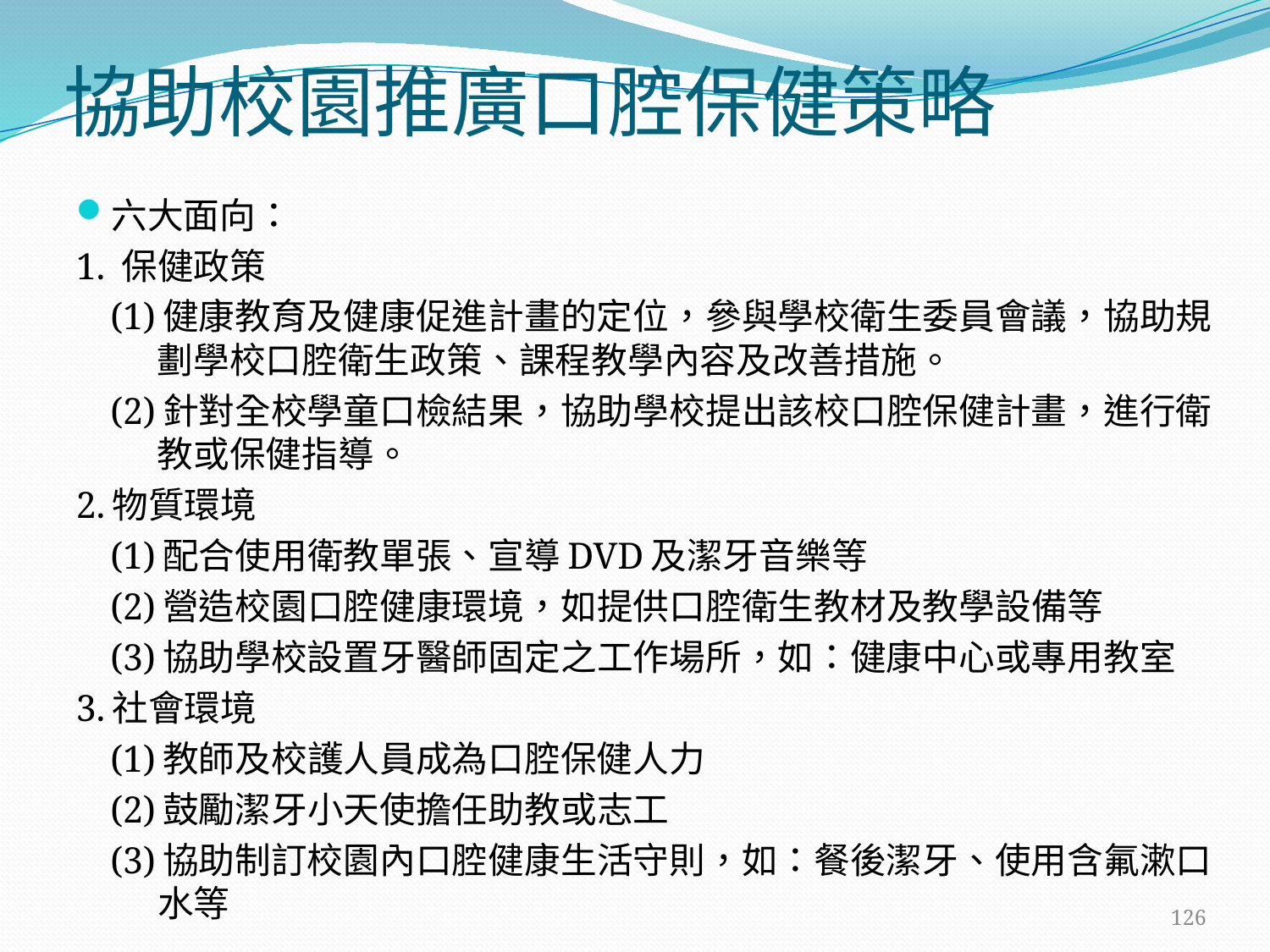

# 協助校園推廣口腔保健策略
六大面向：
1. 保健政策
(1)健康教育及健康促進計畫的定位，參與學校衛生委員會議，協助規劃學校口腔衛生政策、課程教學內容及改善措施。
(2)針對全校學童口檢結果，協助學校提出該校口腔保健計畫，進行衛教或保健指導。
2.物質環境
(1)配合使用衛教單張、宣導DVD及潔牙音樂等
(2)營造校園口腔健康環境，如提供口腔衛生教材及教學設備等
(3)協助學校設置牙醫師固定之工作場所，如：健康中心或專用教室
3.社會環境
(1)教師及校護人員成為口腔保健人力
(2)鼓勵潔牙小天使擔任助教或志工
(3)協助制訂校園內口腔健康生活守則，如：餐後潔牙、使用含氟漱口水等
126